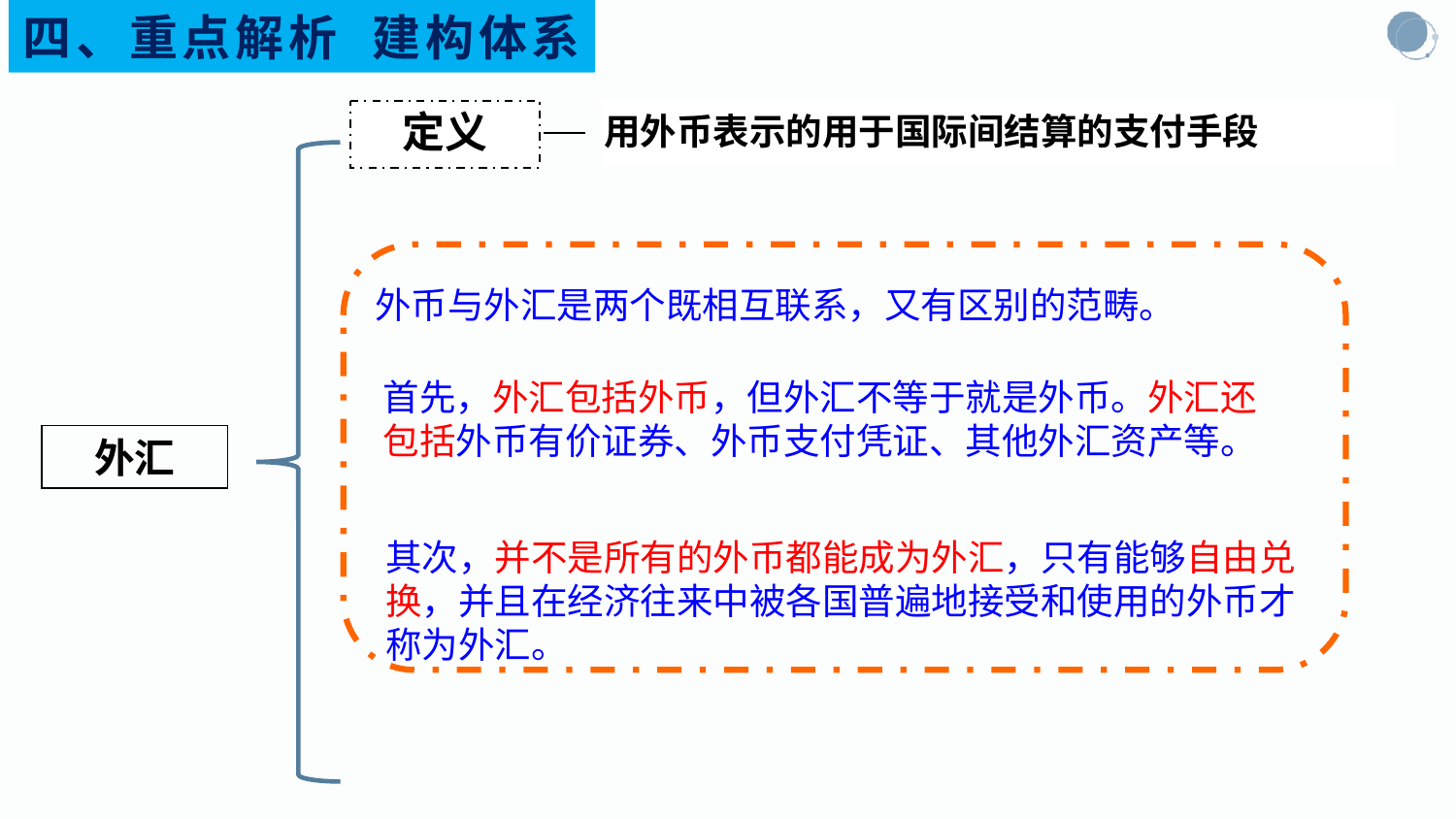

四、重点解析  建构体系
用外币表示的用于国际间结算的支付手段
定义

外币与外汇是两个既相互联系，又有区别的范畴。
首先，外汇包括外币，但外汇不等于就是外币。外汇还包括外币有价证券、外币支付凭证、其他外汇资产等。
外汇
其次，并不是所有的外币都能成为外汇，只有能够自由兑换，并且在经济往来中被各国普遍地接受和使用的外币才称为外汇。